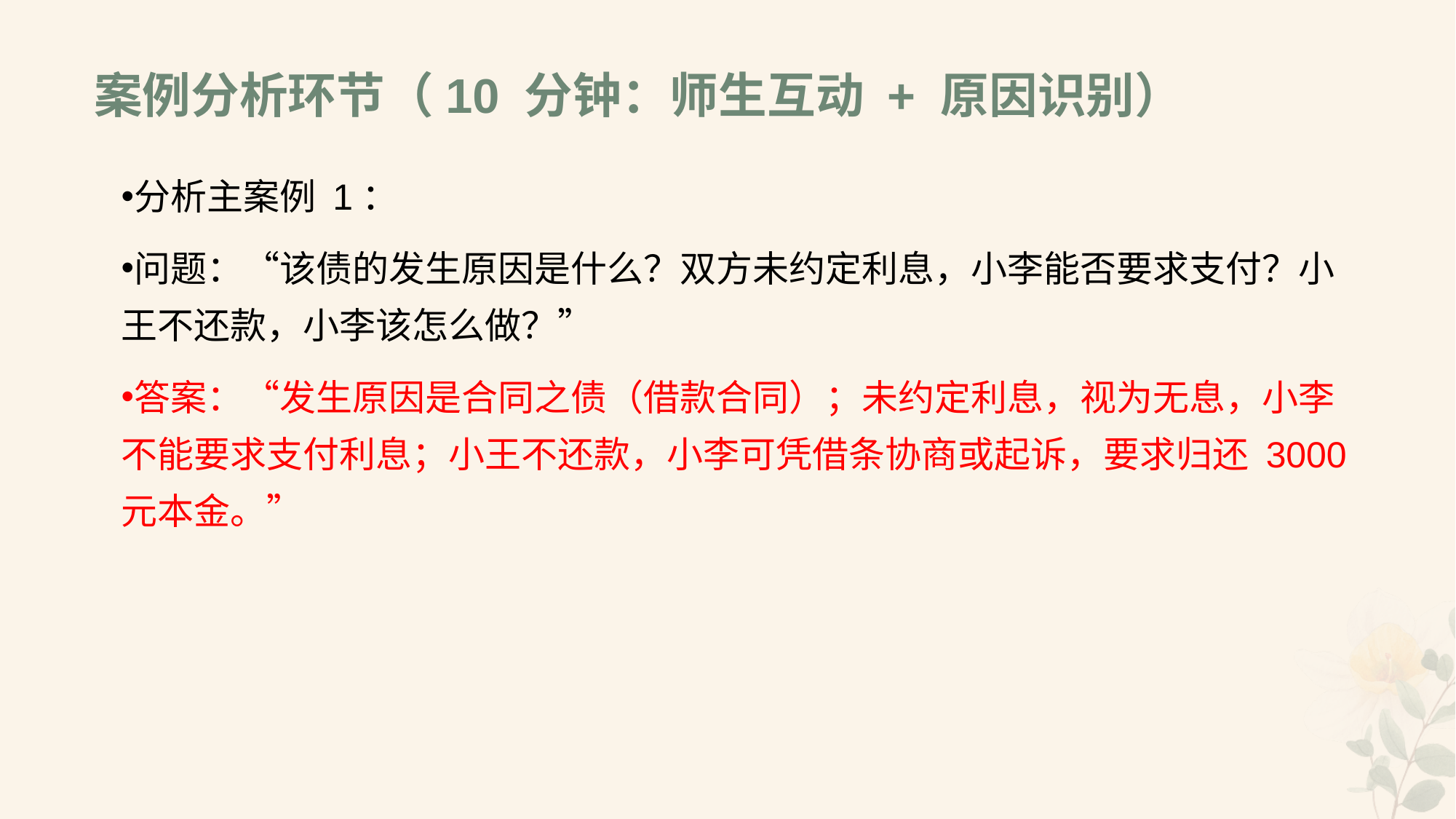

# 案例分析环节（10 分钟：师生互动 + 原因识别）
分析主案例 1：
问题：“该债的发生原因是什么？双方未约定利息，小李能否要求支付？小王不还款，小李该怎么做？”
答案：“发生原因是合同之债（借款合同）；未约定利息，视为无息，小李不能要求支付利息；小王不还款，小李可凭借条协商或起诉，要求归还 3000 元本金。”